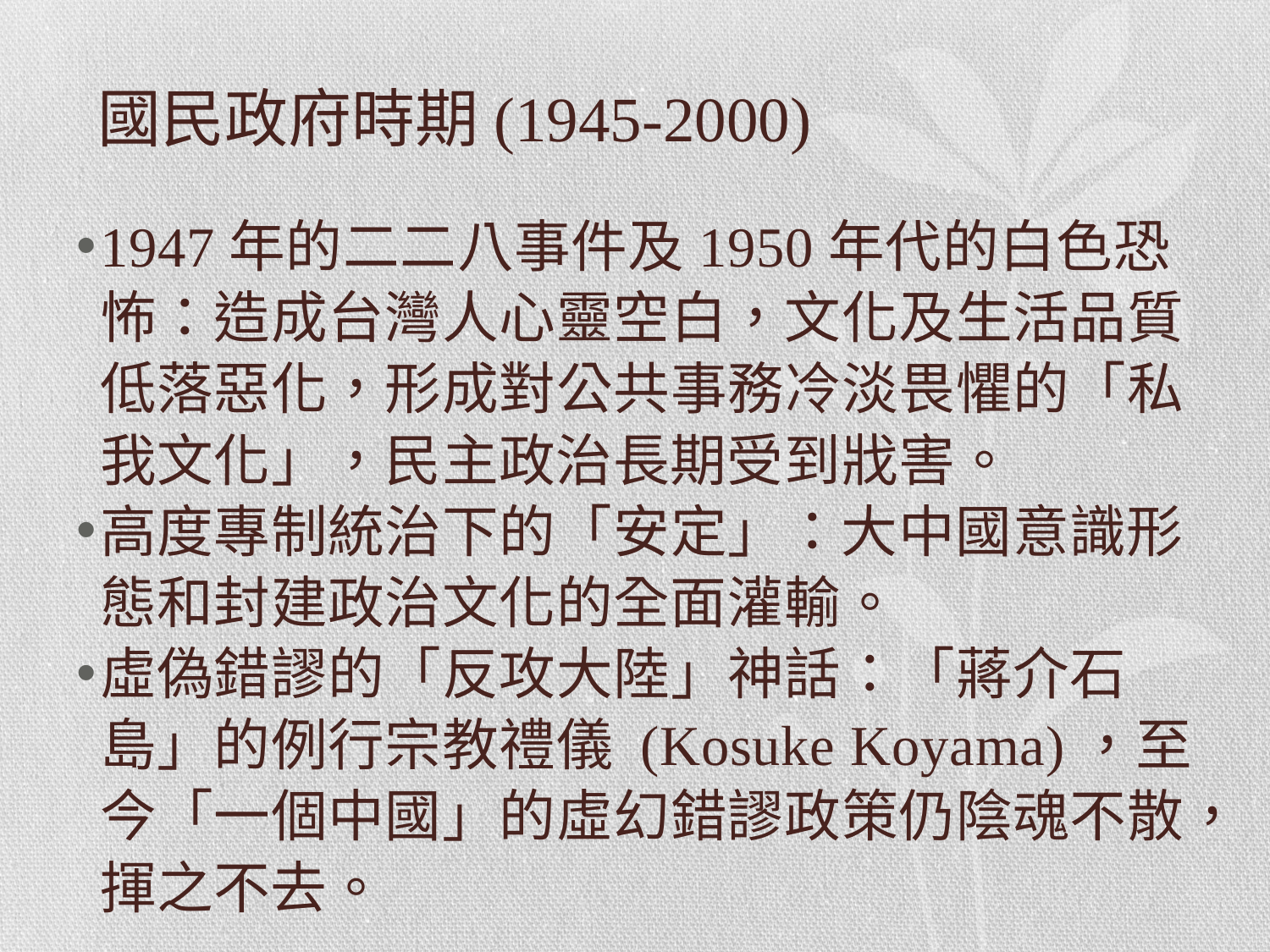

# 國民政府時期(1945-2000)
1947年的二二八事件及1950年代的白色恐怖：造成台灣人心靈空白，文化及生活品質低落惡化，形成對公共事務冷淡畏懼的「私我文化」，民主政治長期受到戕害。
高度專制統治下的「安定」：大中國意識形態和封建政治文化的全面灌輸。
虛偽錯謬的「反攻大陸」神話：「蔣介石島」的例行宗教禮儀 (Kosuke Koyama)，至今「一個中國」的虛幻錯謬政策仍陰魂不散，揮之不去。